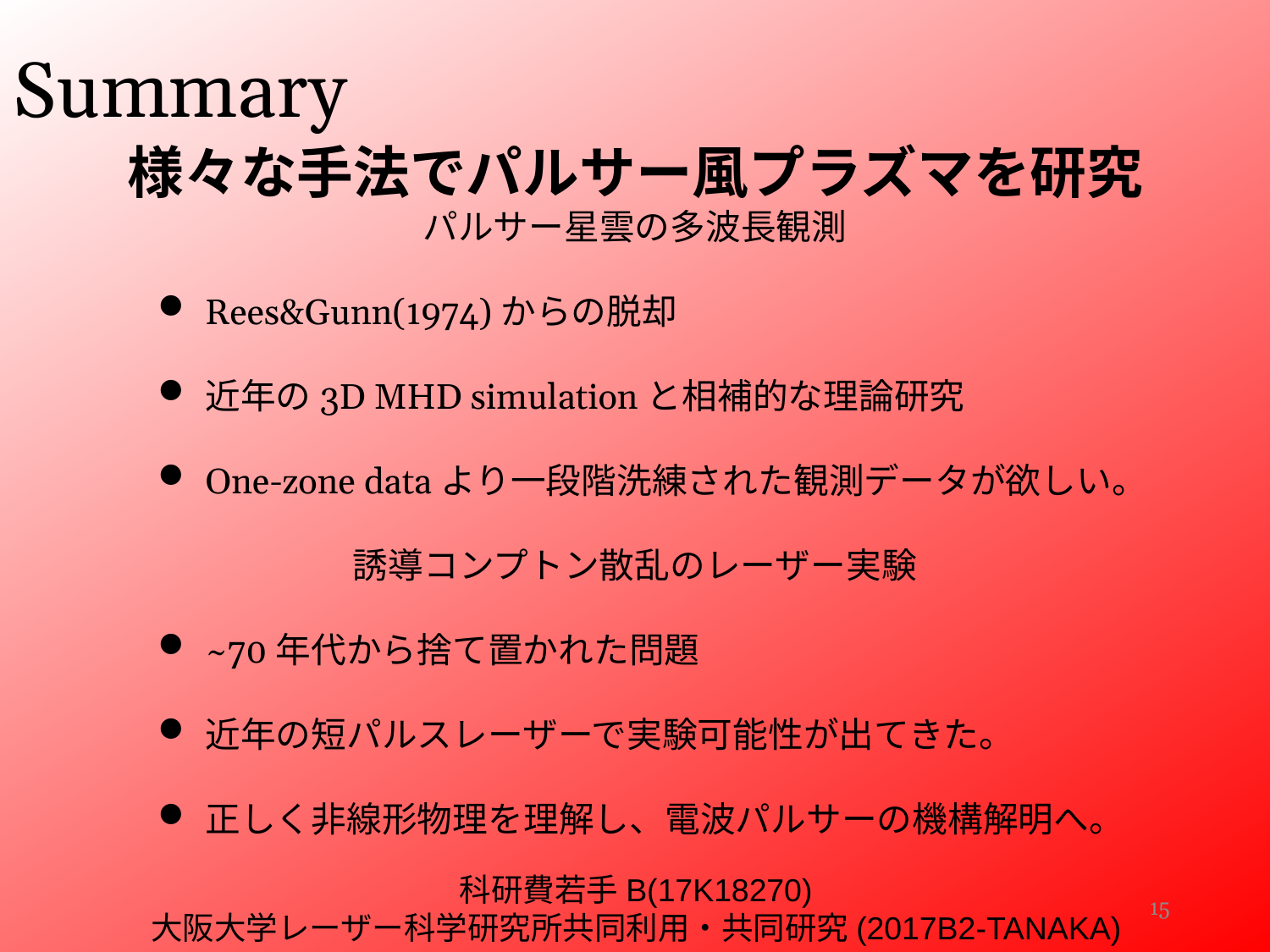

# Summary
様々な手法でパルサー風プラズマを研究
パルサー星雲の多波長観測

Rees&Gunn(1974)からの脱却

近年の3D MHD simulationと相補的な理論研究

One-zone dataより一段階洗練された観測データが欲しい。

誘導コンプトン散乱のレーザー実験

~70年代から捨て置かれた問題

近年の短パルスレーザーで実験可能性が出てきた。

正しく非線形物理を理解し、電波パルサーの機構解明へ。
科研費若手B(17K18270)
大阪大学レーザー科学研究所共同利用・共同研究(2017B2-TANAKA)
15